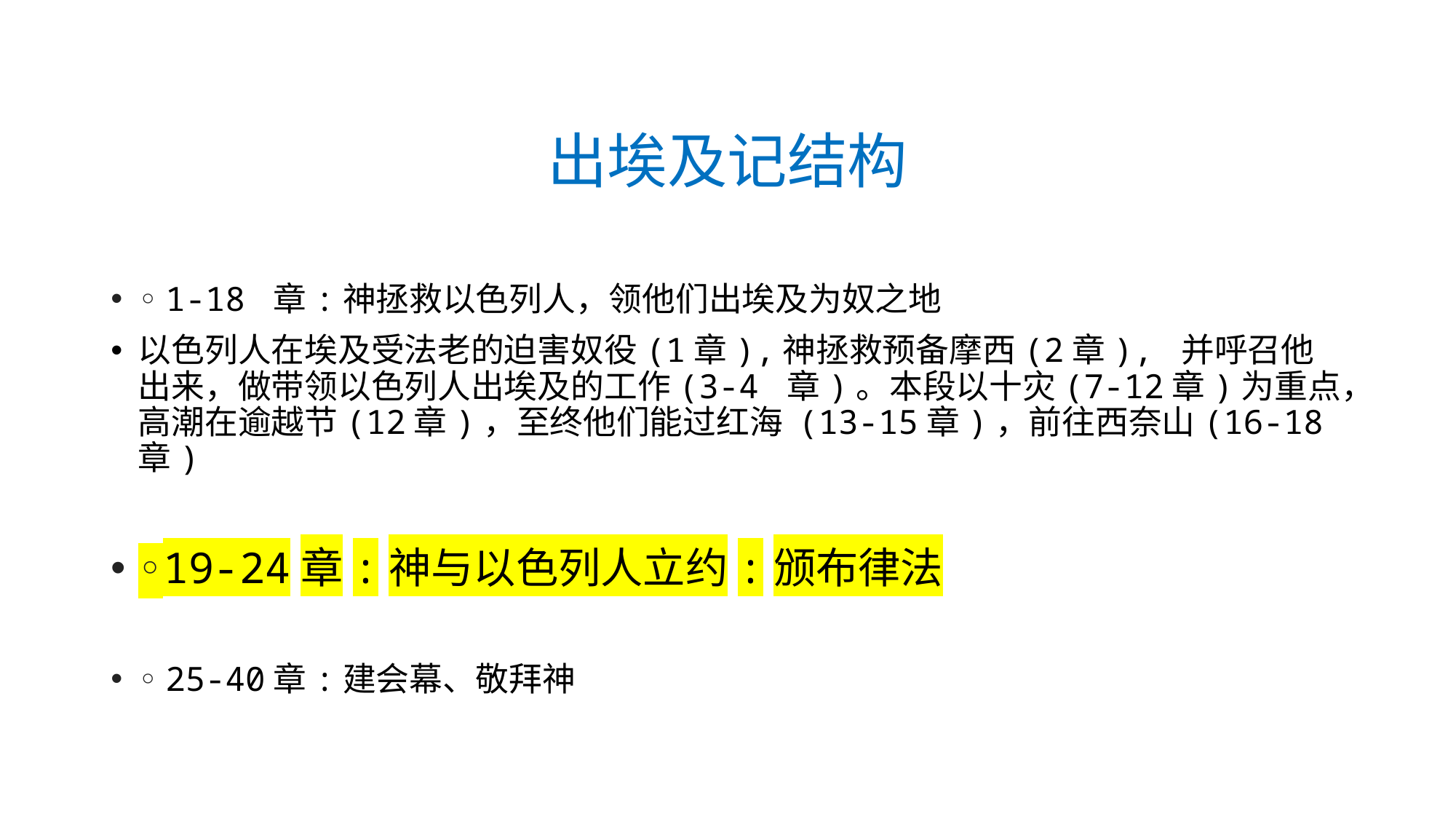

# 出埃及记结构

◦ 1-18 章:神拯救以色列人，领他们出埃及为奴之地
以色列人在埃及受法老的迫害奴役(1章),神拯救预备摩西(2章), 并呼召他出来，做带领以色列人出埃及的工作(3-4 章)。本段以十灾(7-12章)为重点，高潮在逾越节(12章)，至终他们能过红海 (13-15章)，前往西奈山(16-18章)

◦19-24章:神与以色列人立约:颁布律法

◦ 25-40章:建会幕、敬拜神